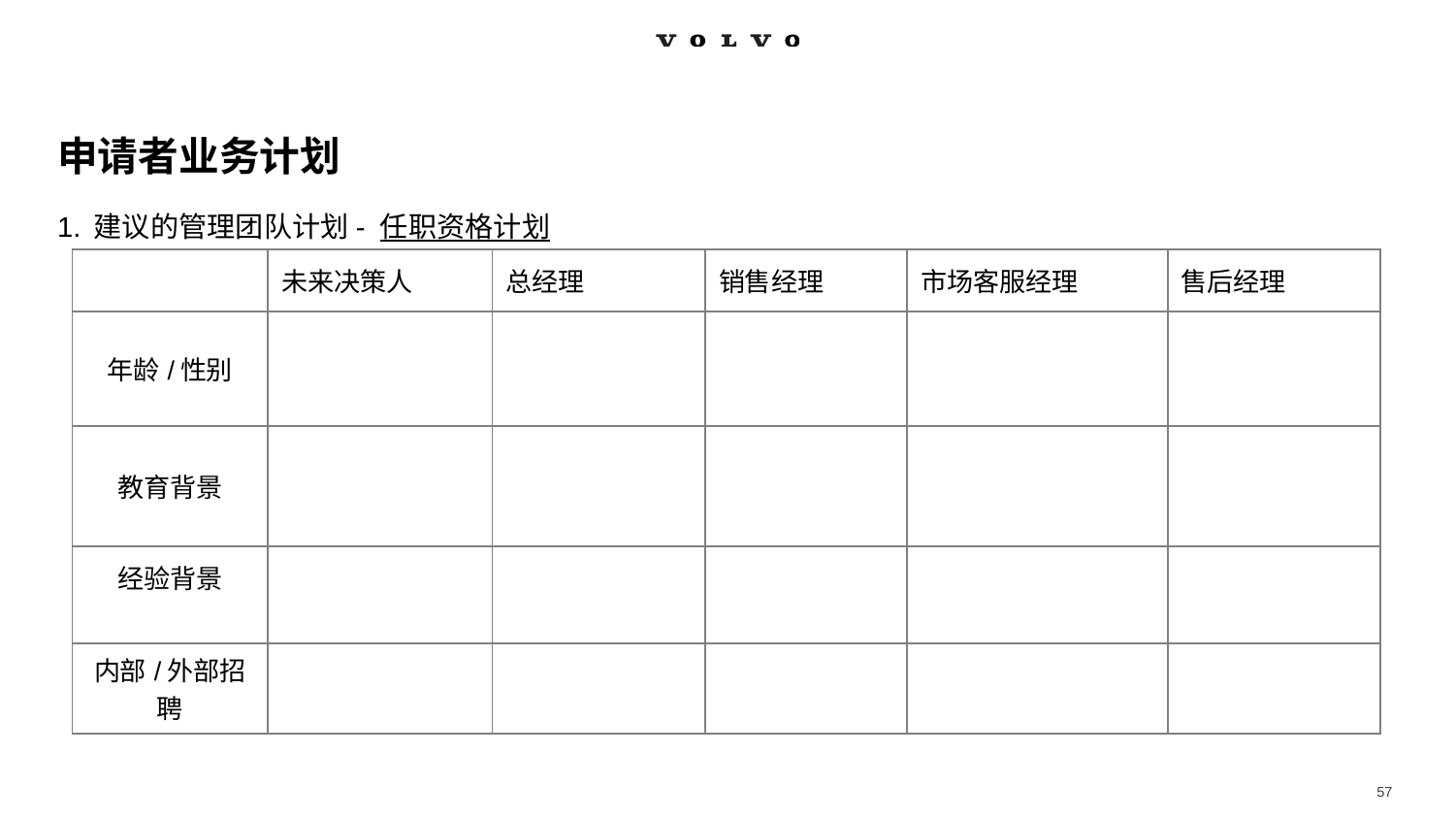

# 申请者业务计划
建议的管理团队计划- 任职资格计划

|  | 未来决策人 | 总经理 | 销售经理 | 市场客服经理 | 售后经理 |
| --- | --- | --- | --- | --- | --- |
| 年龄/性别 |  |  |  |  |  |
| 教育背景 |  |  |  |  |  |
| 经验背景 |  |  |  |  |  |
| 内部/外部招聘 |  |  |  |  |  |
57